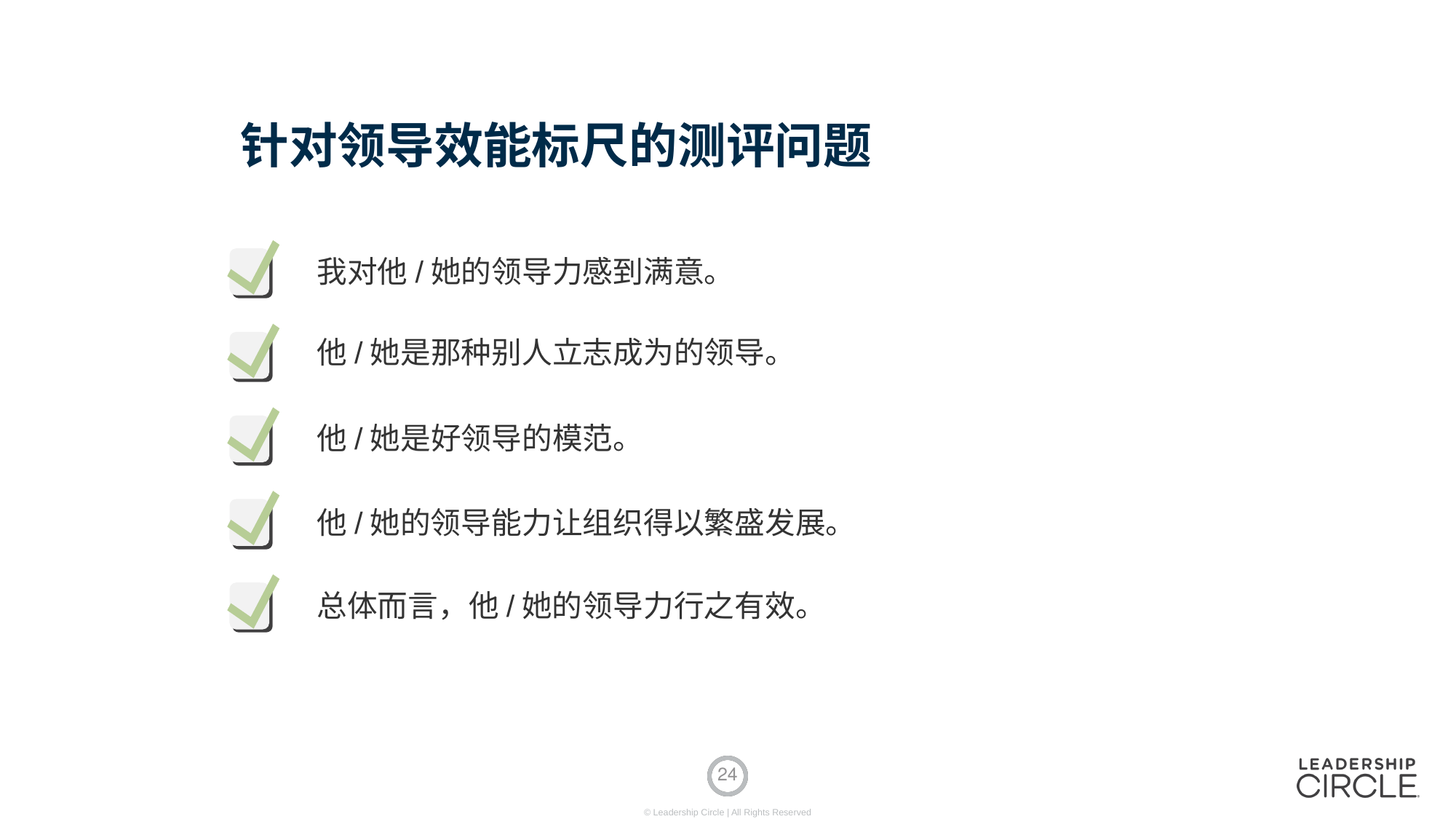

# 针对领导效能标尺的测评问题

我对他/她的领导力感到满意。

他/她是那种别人立志成为的领导。

他/她是好领导的模范。

他/她的领导能力让组织得以繁盛发展。

总体而言，他/她的领导力行之有效。
24
© Leadership Circle | All Rights Reserved